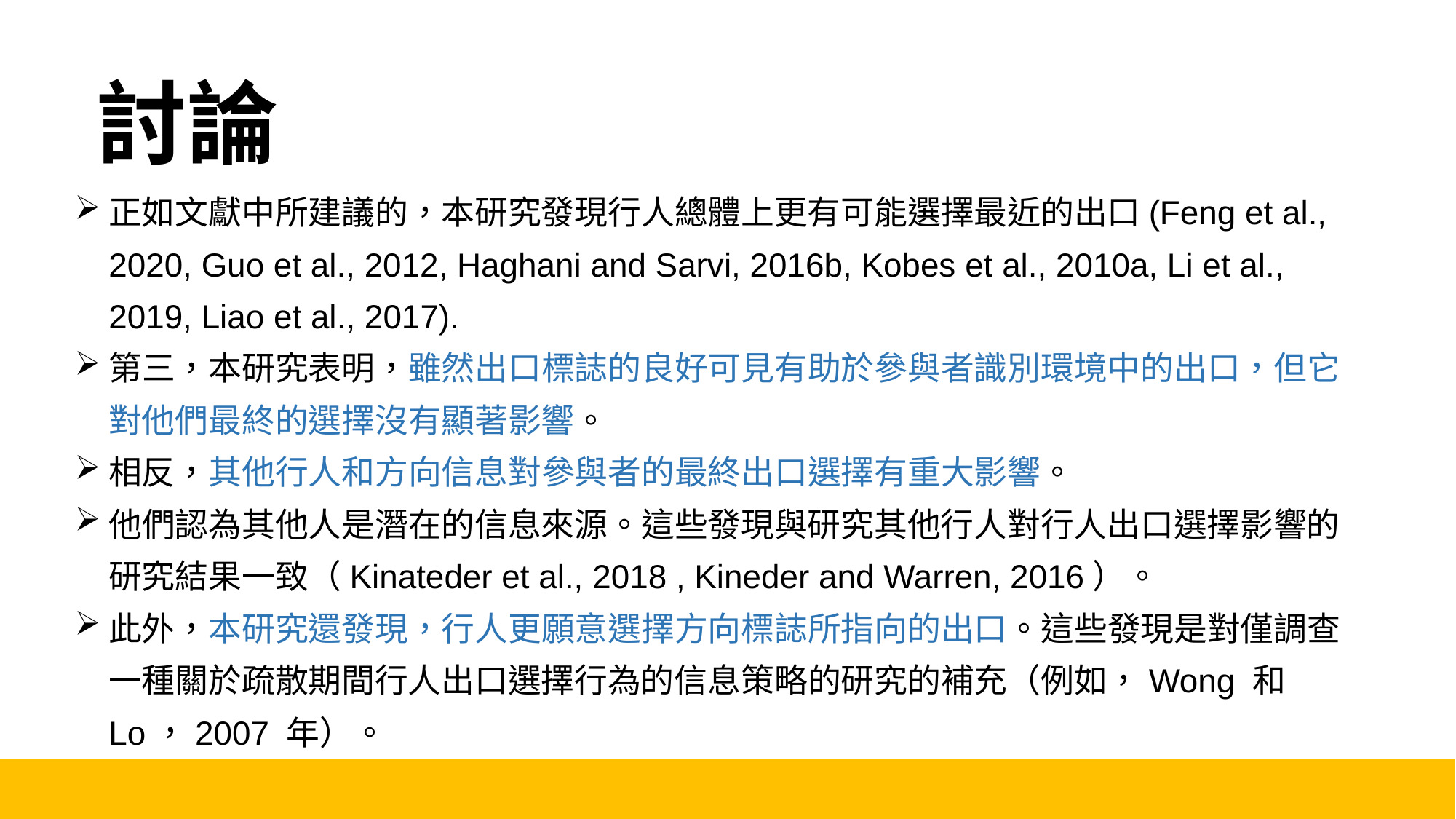

討論
正如文獻中所建議的，本研究發現行人總體上更有可能選擇最近的出口(Feng et al., 2020, Guo et al., 2012, Haghani and Sarvi, 2016b, Kobes et al., 2010a, Li et al., 2019, Liao et al., 2017).
第三，本研究表明，雖然出口標誌的良好可見有助於參與者識別環境中的出口，但它對他們最終的選擇沒有顯著影響。
相反，其他行人和方向信息對參與者的最終出口選擇有重大影響。
他們認為其他人是潛在的信息來源。這些發現與研究其他行人對行人出口選擇影響的研究結果一致（Kinateder et al., 2018 , Kineder and Warren, 2016）。
此外，本研究還發現，行人更願意選擇方向標誌所指向的出口。這些發現是對僅調查一種關於疏散期間行人出口選擇行為的信息策略的研究的補充（例如，Wong 和 Lo，2007 年）。

27